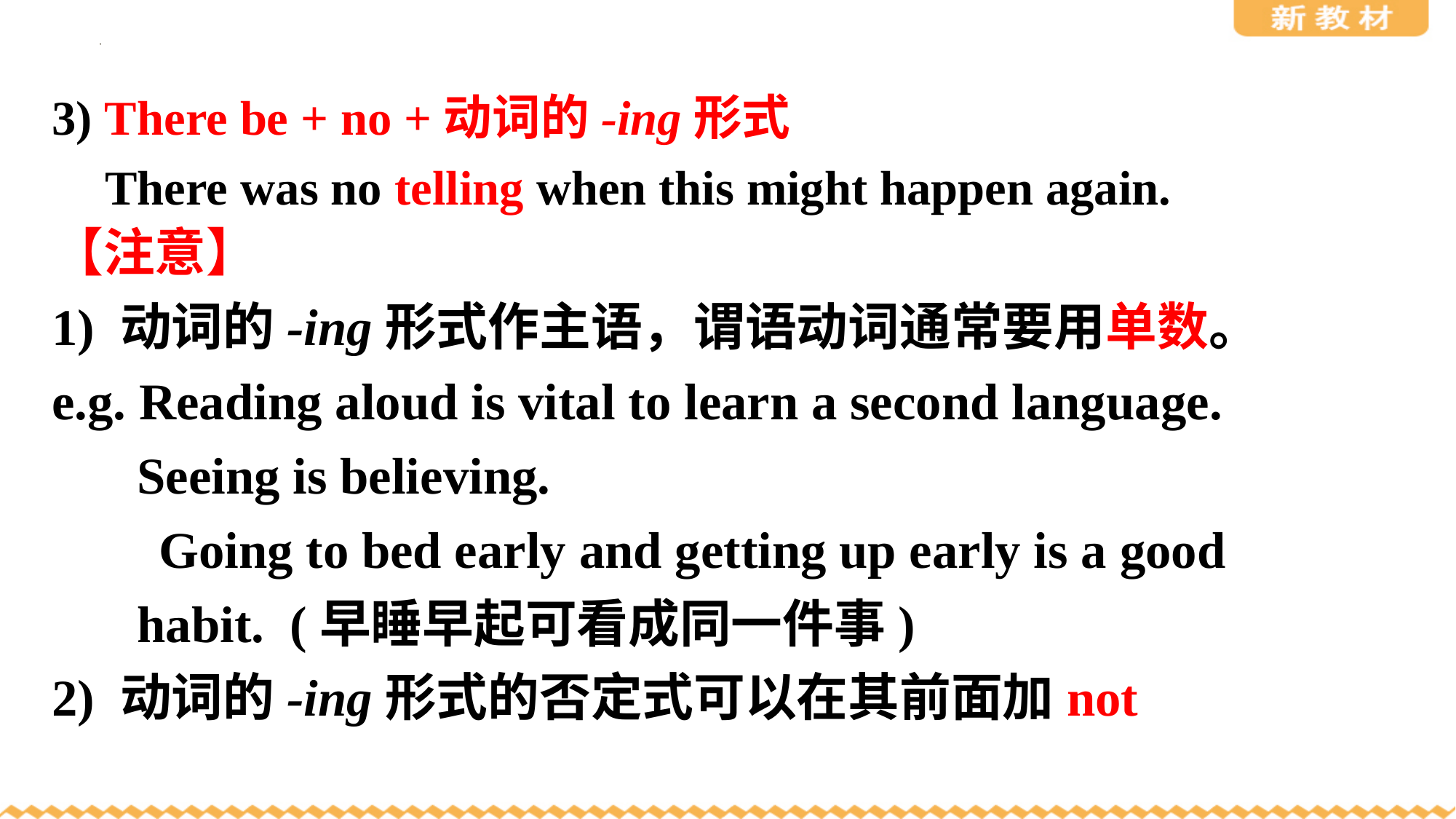

3) There be + no +动词的-ing形式
There was no telling when this might happen again.

【注意】
1) 动词的-ing形式作主语，谓语动词通常要用单数。
e.g. Reading aloud is vital to learn a second language.
Seeing is believing.
Going to bed early and getting up early is a good habit.  (早睡早起可看成同一件事)
2) 动词的-ing形式的否定式可以在其前面加not